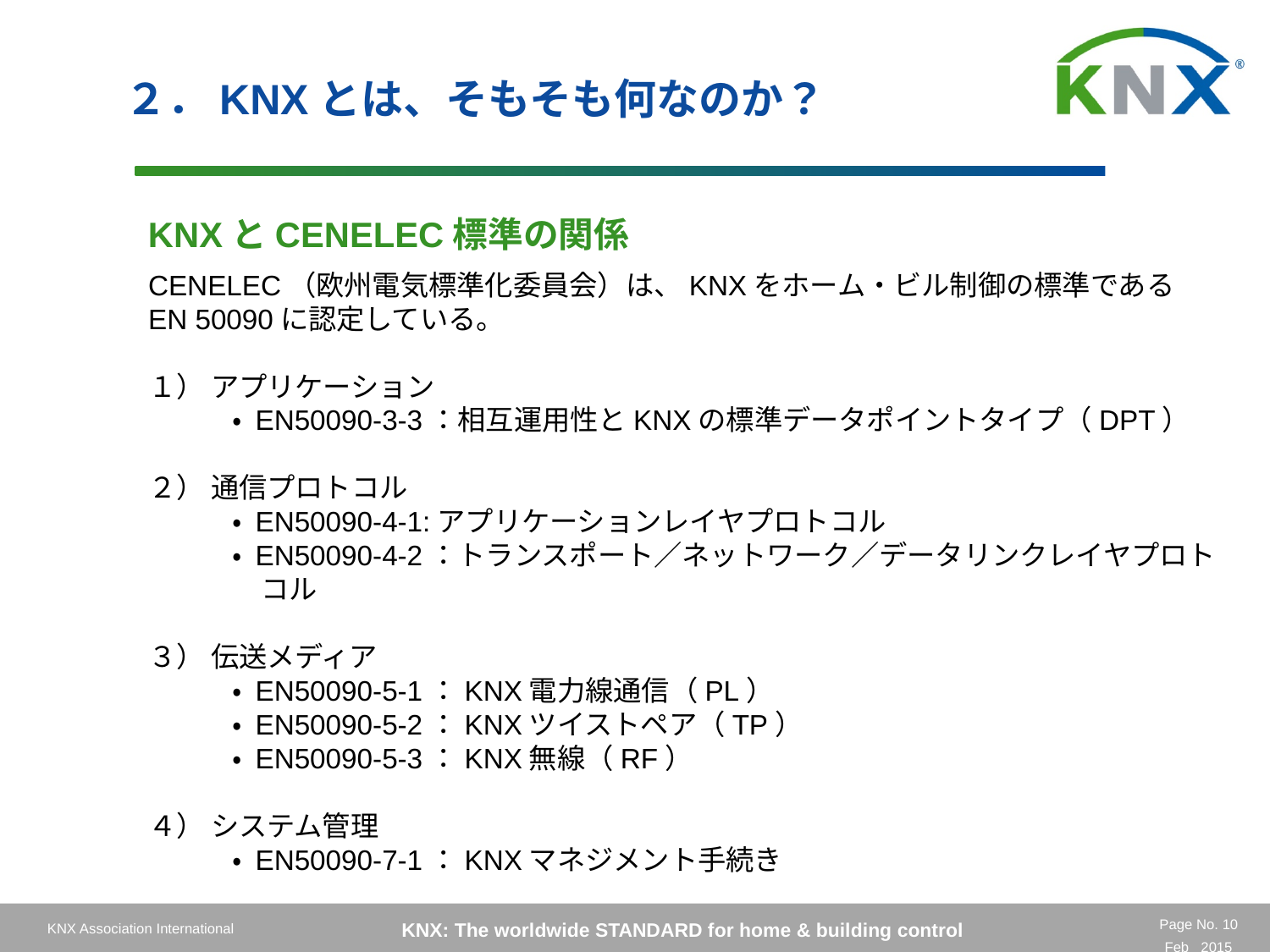

２．KNXとは、そもそも何なのか？

KNXとCENELEC標準の関係
CENELEC（欧州電気標準化委員会）は、KNXをホーム・ビル制御の標準であるEN 50090に認定している。

１） アプリケーション
　　　• EN50090-3-3：相互運用性とKNXの標準データポイントタイプ（DPT）

２） 通信プロトコル
　　　• EN50090-4-1:アプリケーションレイヤプロトコル
　　　• EN50090-4-2：トランスポート／ネットワーク／データリンクレイヤプロトコル

３） 伝送メディア
　　　• EN50090-5-1：KNX電力線通信（PL）
　　　• EN50090-5-2：KNXツイストペア（TP）
　　　• EN50090-5-3：KNX無線（RF）

４） システム管理
　　　• EN50090-7-1：KNXマネジメント手続き